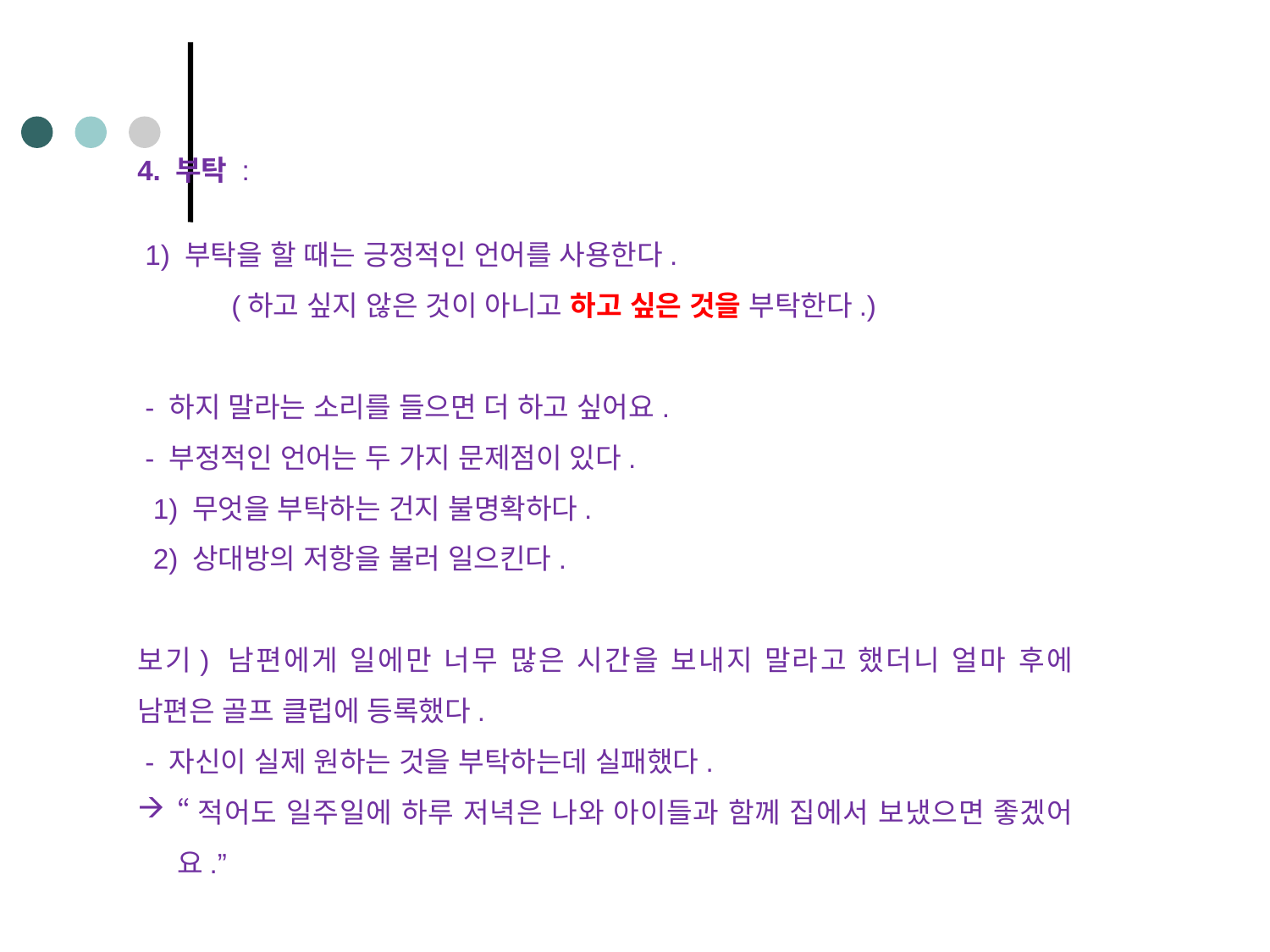

4. 부탁 :

 1) 부탁을 할 때는 긍정적인 언어를 사용한다.
            (하고 싶지 않은 것이 아니고 하고 싶은 것을 부탁한다.)

 - 하지 말라는 소리를 들으면 더 하고 싶어요.
 - 부정적인 언어는 두 가지 문제점이 있다.
  1) 무엇을 부탁하는 건지 불명확하다.
  2) 상대방의 저항을 불러 일으킨다.

보기) 남편에게 일에만 너무 많은 시간을 보내지 말라고 했더니 얼마 후에 남편은 골프 클럽에 등록했다.
 - 자신이 실제 원하는 것을 부탁하는데 실패했다.
“적어도 일주일에 하루 저녁은 나와 아이들과 함께 집에서 보냈으면 좋겠어요.”